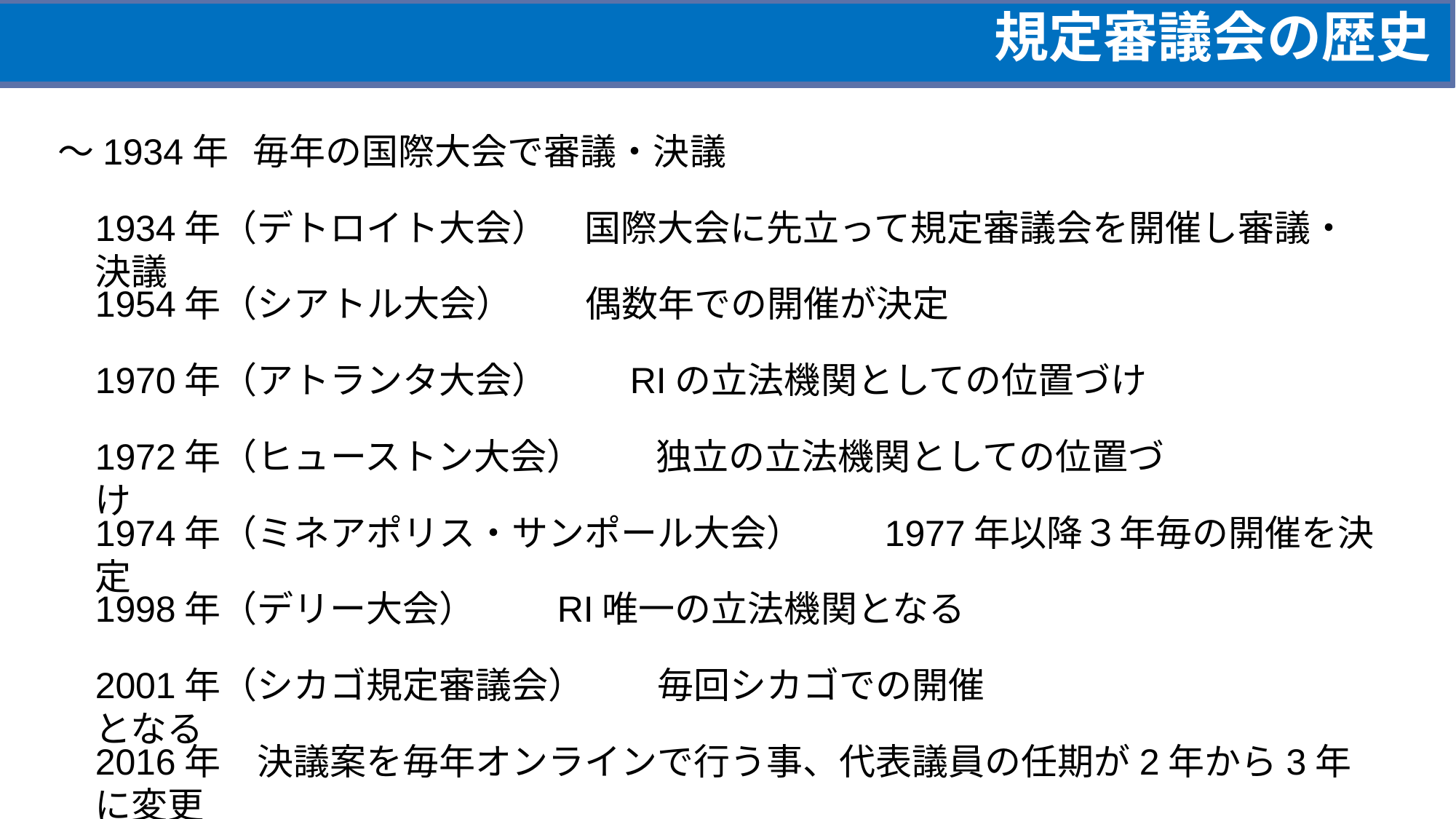

規定審議会の歴史
～1934年   毎年の国際大会で審議・決議
1934年（デトロイト大会）　国際大会に先立って規定審議会を開催し審議・決議
1954年（シアトル大会）　　偶数年での開催が決定
1970年（アトランタ大会）　　RIの立法機関としての位置づけ
1972年（ヒューストン大会）　　独立の立法機関としての位置づけ
1974年（ミネアポリス・サンポール大会）　　1977年以降３年毎の開催を決定
1998年（デリー大会）　　RI唯一の立法機関となる
2001年（シカゴ規定審議会）　　毎回シカゴでの開催となる
2016年　決議案を毎年オンラインで行う事、代表議員の任期が2年から3年に変更